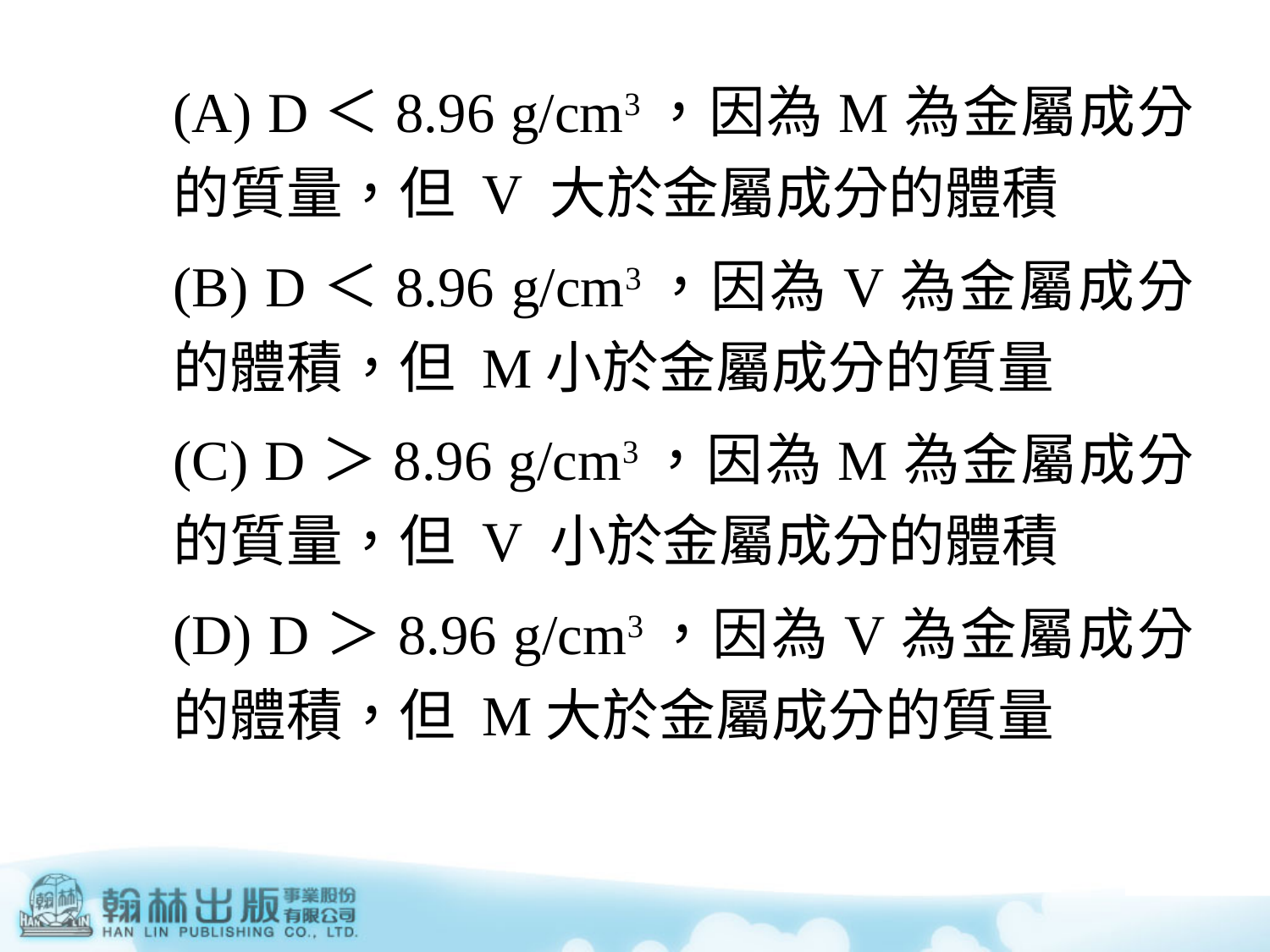

(A) D＜8.96 g/cm3，因為M為金屬成分的質量，但 V 大於金屬成分的體積
(B) D＜8.96 g/cm3，因為V為金屬成分的體積，但 M小於金屬成分的質量
(C) D＞8.96 g/cm3，因為M為金屬成分的質量，但 V 小於金屬成分的體積
(D) D＞8.96 g/cm3，因為V為金屬成分的體積，但 M大於金屬成分的質量